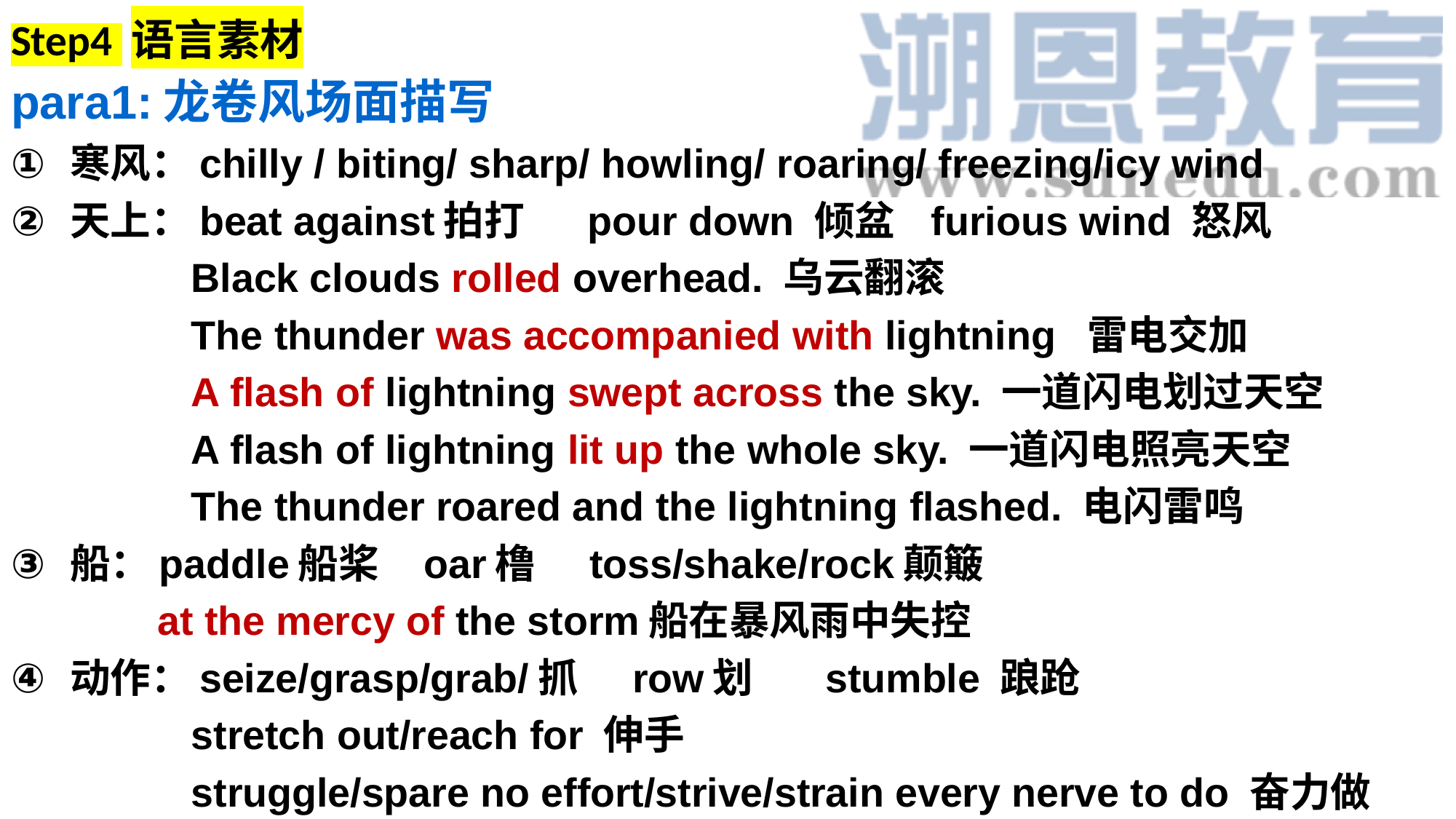

Step4 语言素材
para1:龙卷风场面描写
寒风：chilly / biting/ sharp/ howling/ roaring/ freezing/icy wind
天上：beat against拍打      pour down 倾盆   furious wind 怒风
                Black clouds rolled overhead. 乌云翻滚
                The thunder was accompanied with lightning  雷电交加
                A flash of lightning swept across the sky. 一道闪电划过天空
                A flash of lightning lit up the whole sky. 一道闪电照亮天空
                The thunder roared and the lightning flashed. 电闪雷鸣
船：paddle船桨    oar橹     toss/shake/rock颠簸
             at the mercy of the storm船在暴风雨中失控
动作：seize/grasp/grab/抓     row划       stumble 踉跄
                stretch out/reach for 伸手
                struggle/spare no effort/strive/strain every nerve to do 奋力做